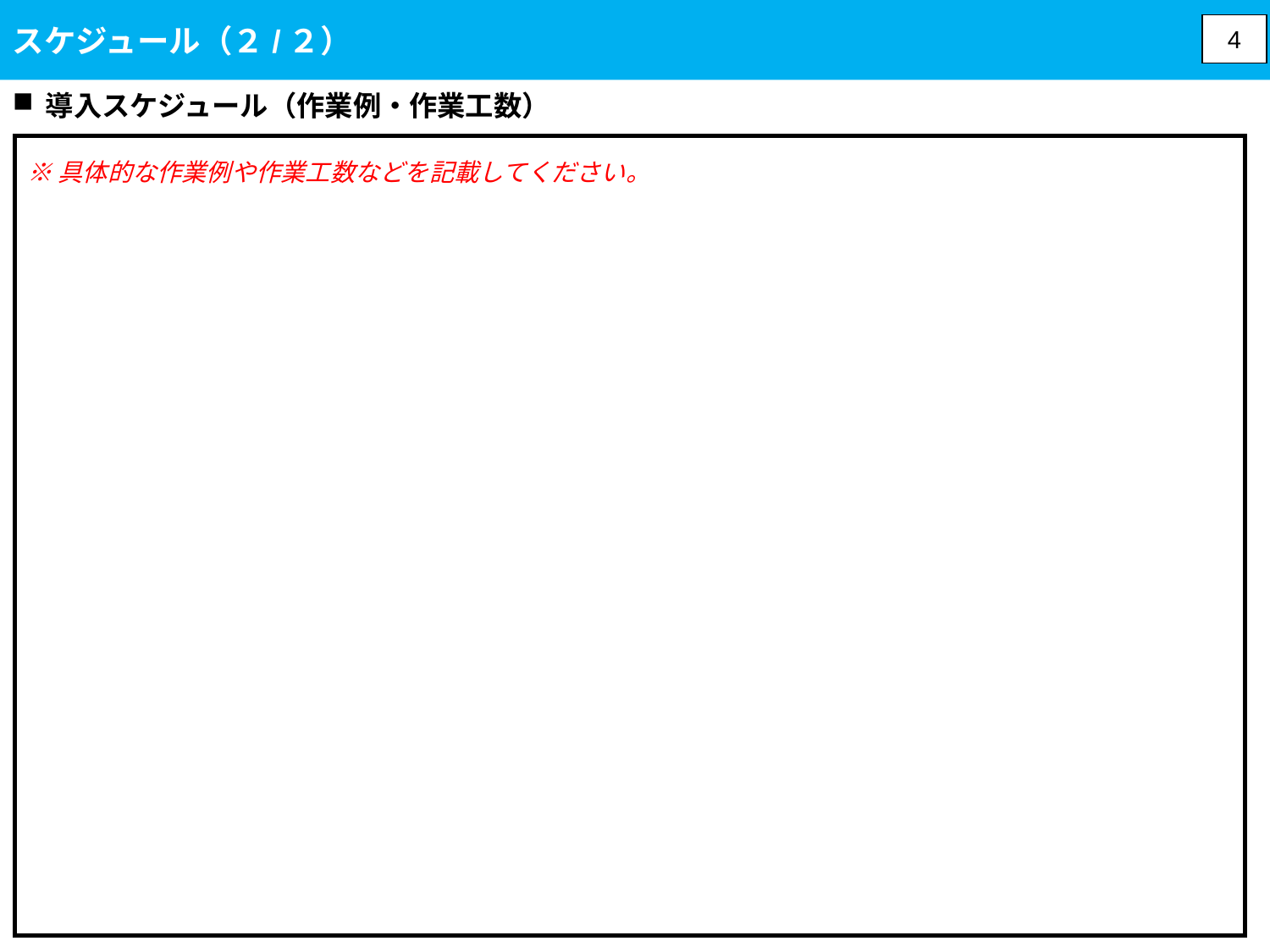

スケジュール（２/２）
4
導入スケジュール（作業例・作業工数）

※具体的な作業例や作業工数などを記載してください。